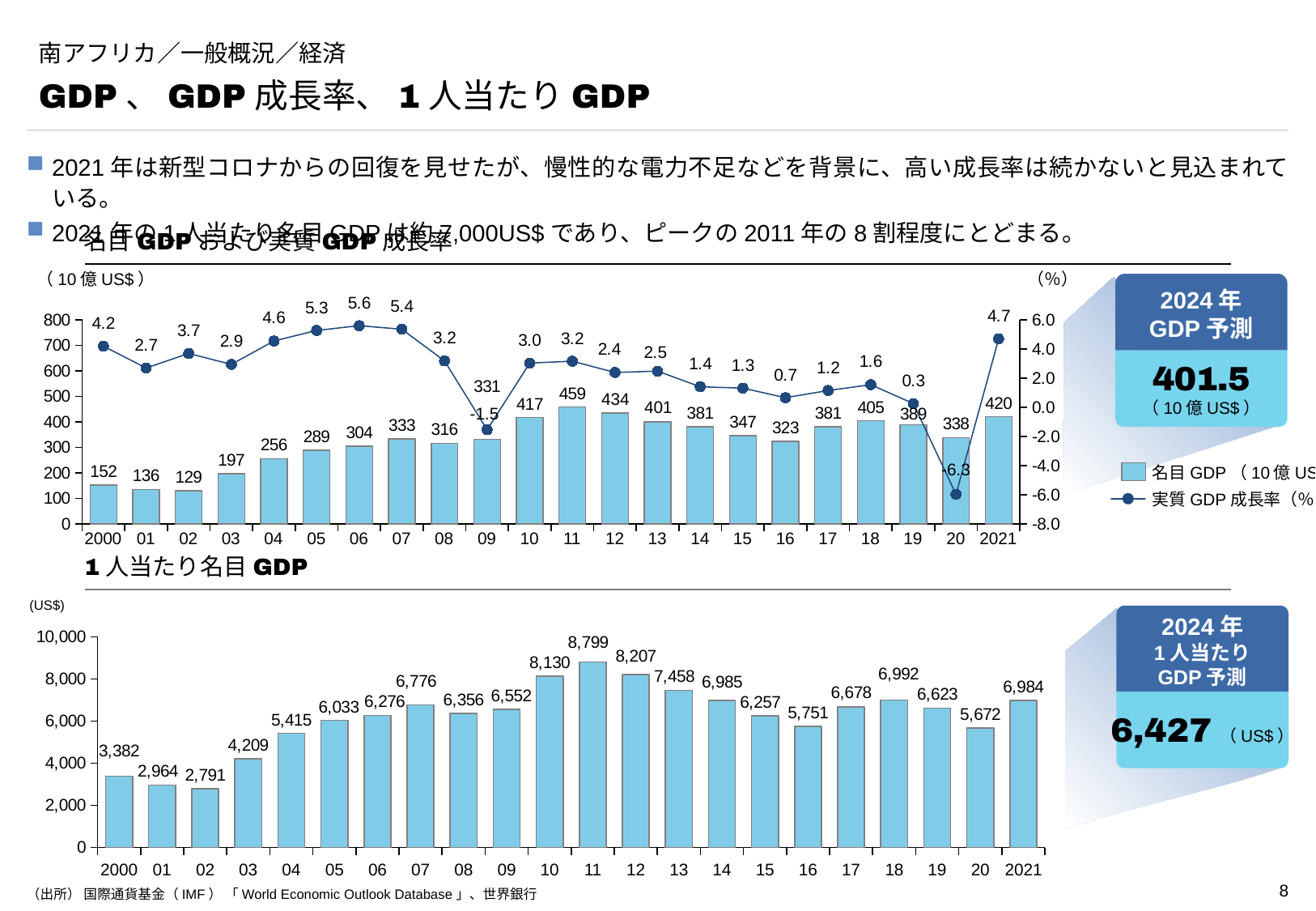

# 南アフリカ／一般概況／経済
GDP、GDP成長率、1人当たりGDP
2021年は新型コロナからの回復を見せたが、慢性的な電力不足などを背景に、高い成長率は続かないと見込まれている。
2021年の1人当たり名目GDPは約7,000US$であり、ピークの2011年の8割程度にとどまる。
名目GDPおよび実質GDP成長率
（10億US$）
（％）
2024年
GDP予測

### Chart

| Category |  |  |
|---|---|---|
401.5
（10億US$）
434
401
-1.5
-6.3
名目GDP（10億US$）

実質GDP成長率（％）

2000
01
02
03
04
05
06
07
08
09
10
11
12
13
14
15
16
17
18
19
20
2021
1人当たり名目GDP
(US$)
2024年
1人当たり
GDP予測

### Chart

| Category |  |
|---|---|
6,427（US$）
2000
01
02
03
04
05
06
07
08
09
10
11
12
13
14
15
16
17
18
19
20
2021
（出所） 国際通貨基金（IMF） 「World Economic Outlook Database」、世界銀行